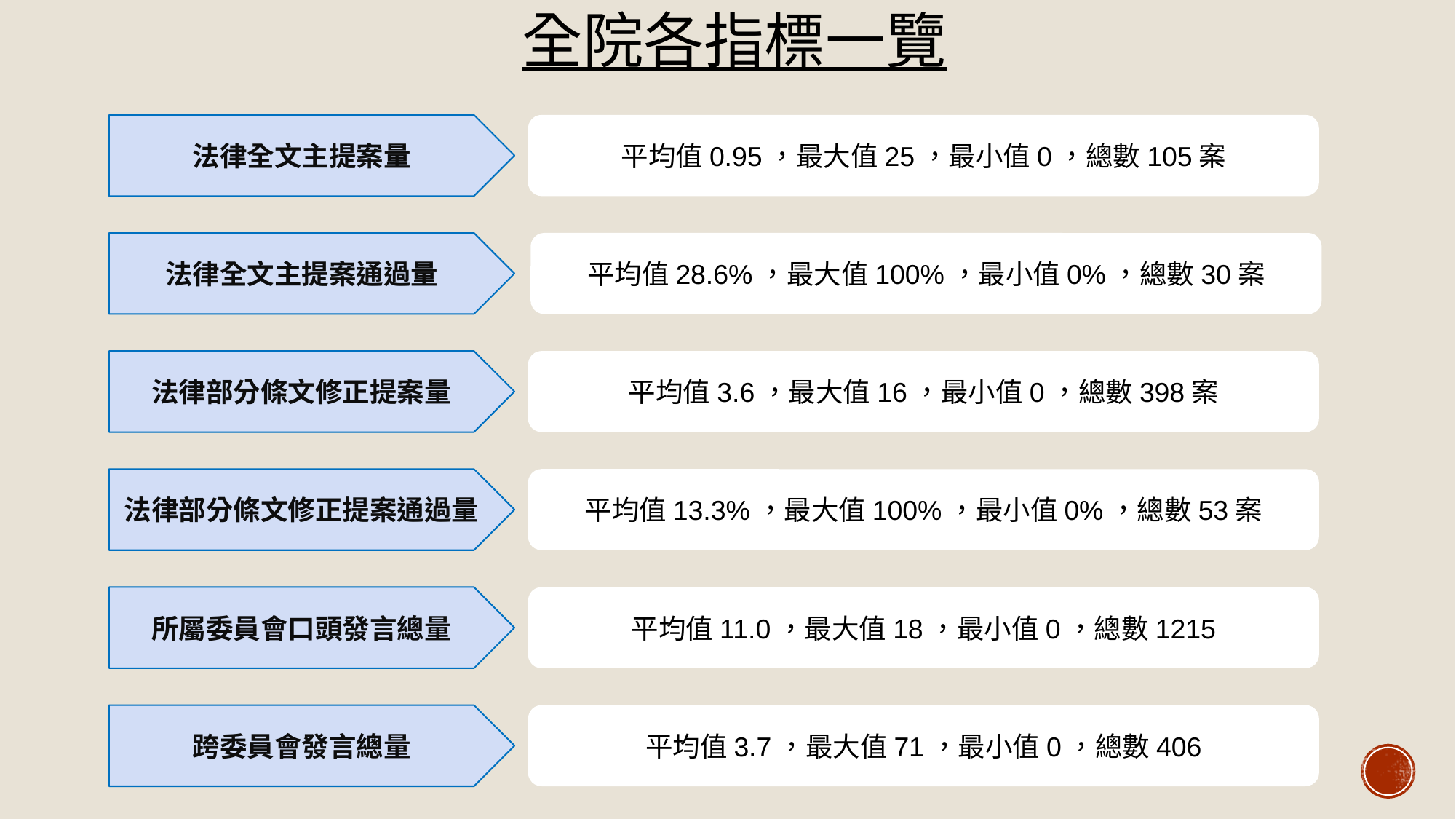

# 全院各指標一覽
法律全文主提案量
平均值0.95，最大值25，最小值0，總數105案
法律全文主提案通過量
平均值28.6%，最大值100%，最小值0%，總數30案
平均值3.6，最大值16，最小值0，總數398案
法律部分條文修正提案量
平均值13.3%，最大值100%，最小值0%，總數53案
法律部分條文修正提案通過量
平均值11.0，最大值18，最小值0，總數1215
所屬委員會口頭發言總量
跨委員會發言總量
平均值3.7，最大值71，最小值0，總數406